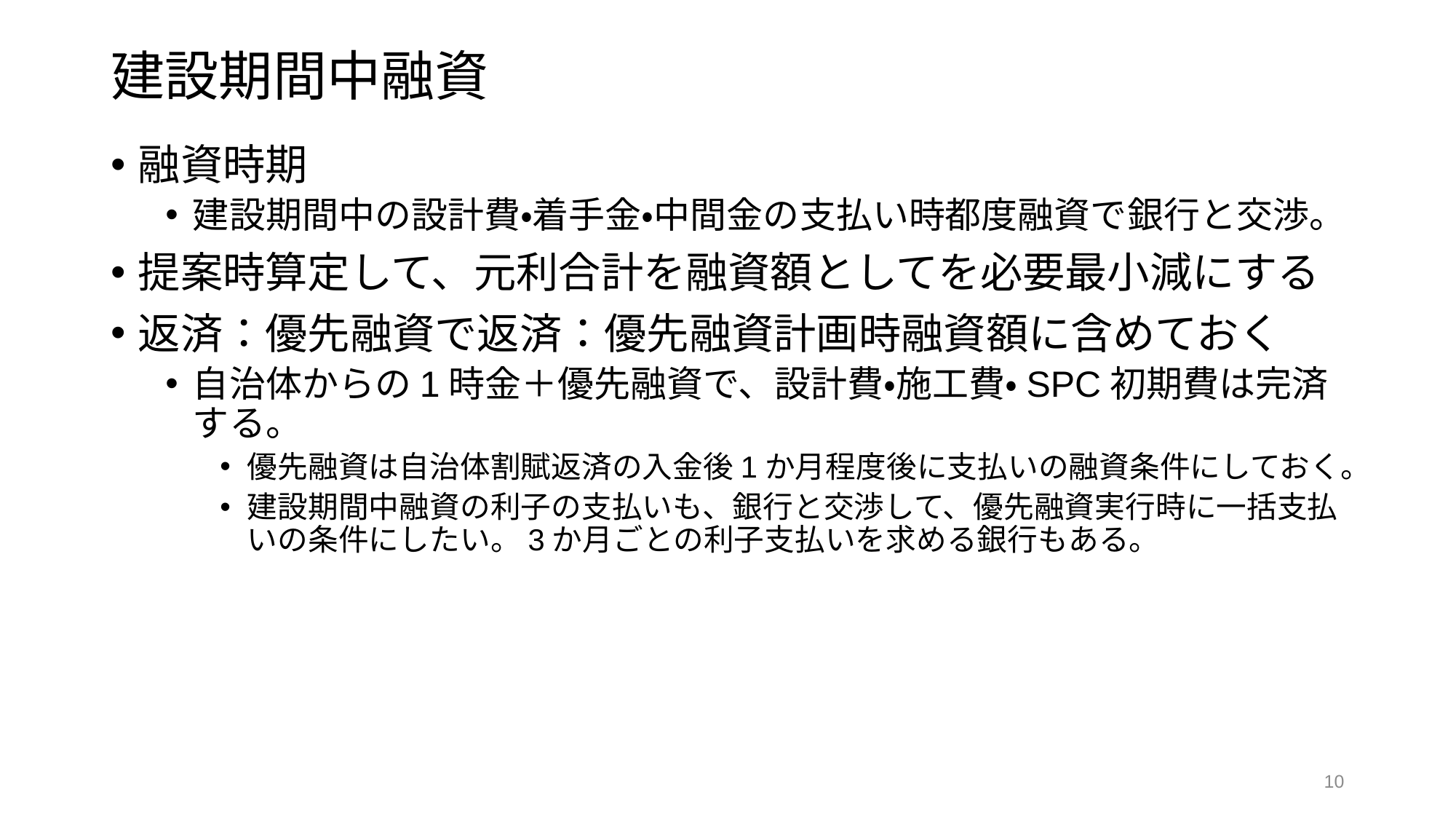

# 建設期間中融資
融資時期
建設期間中の設計費・着手金・中間金の支払い時都度融資で銀行と交渉。
提案時算定して、元利合計を融資額としてを必要最小減にする
返済：優先融資で返済：優先融資計画時融資額に含めておく
自治体からの1時金＋優先融資で、設計費・施工費・SPC初期費は完済する。
優先融資は自治体割賦返済の入金後1か月程度後に支払いの融資条件にしておく。
建設期間中融資の利子の支払いも、銀行と交渉して、優先融資実行時に一括支払いの条件にしたい。3か月ごとの利子支払いを求める銀行もある。

10